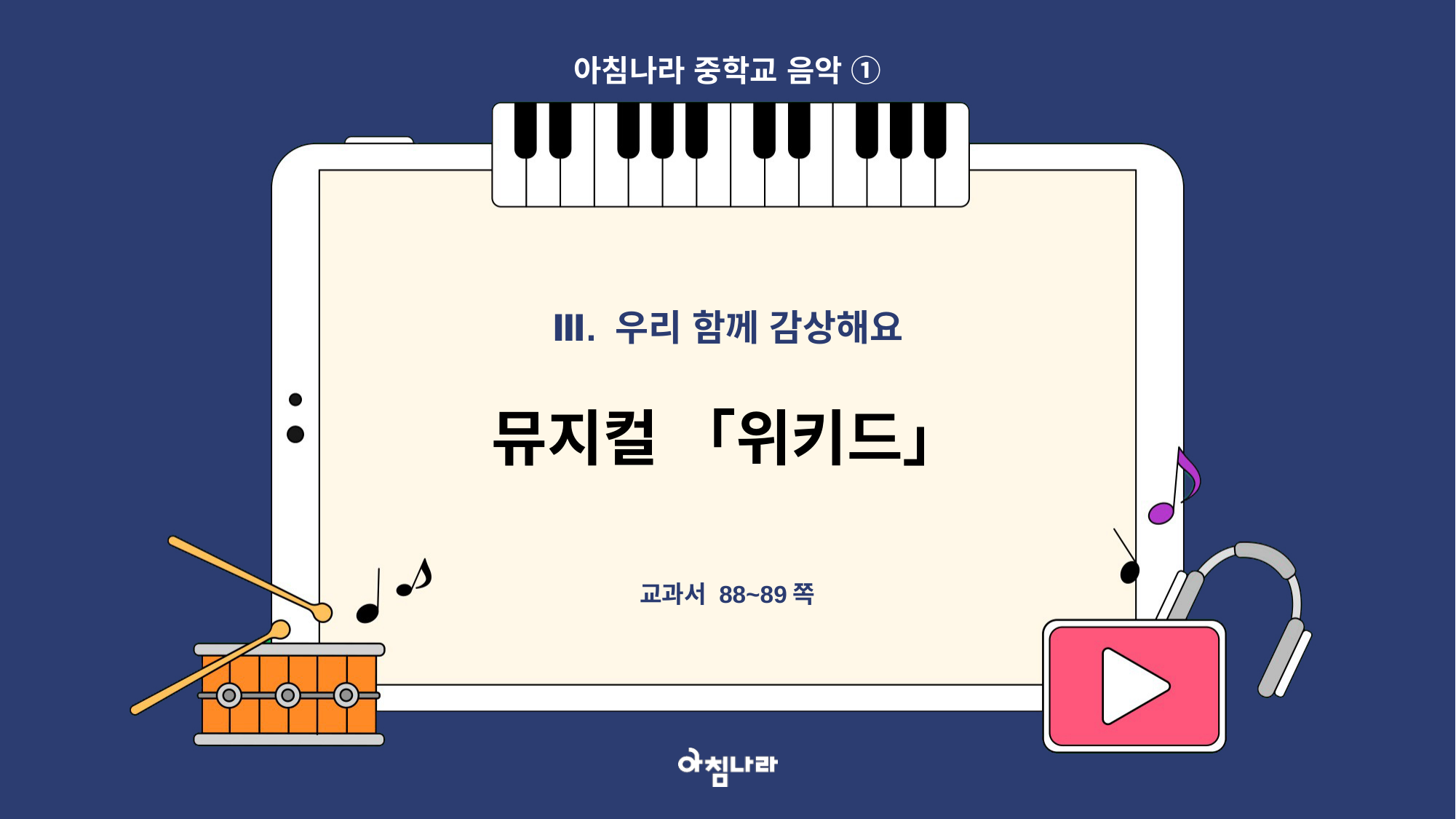

아침나라 중학교 음악 ①

Ⅲ. 우리 함께 감상해요
뮤지컬 「위키드」
교과서 88~89쪽